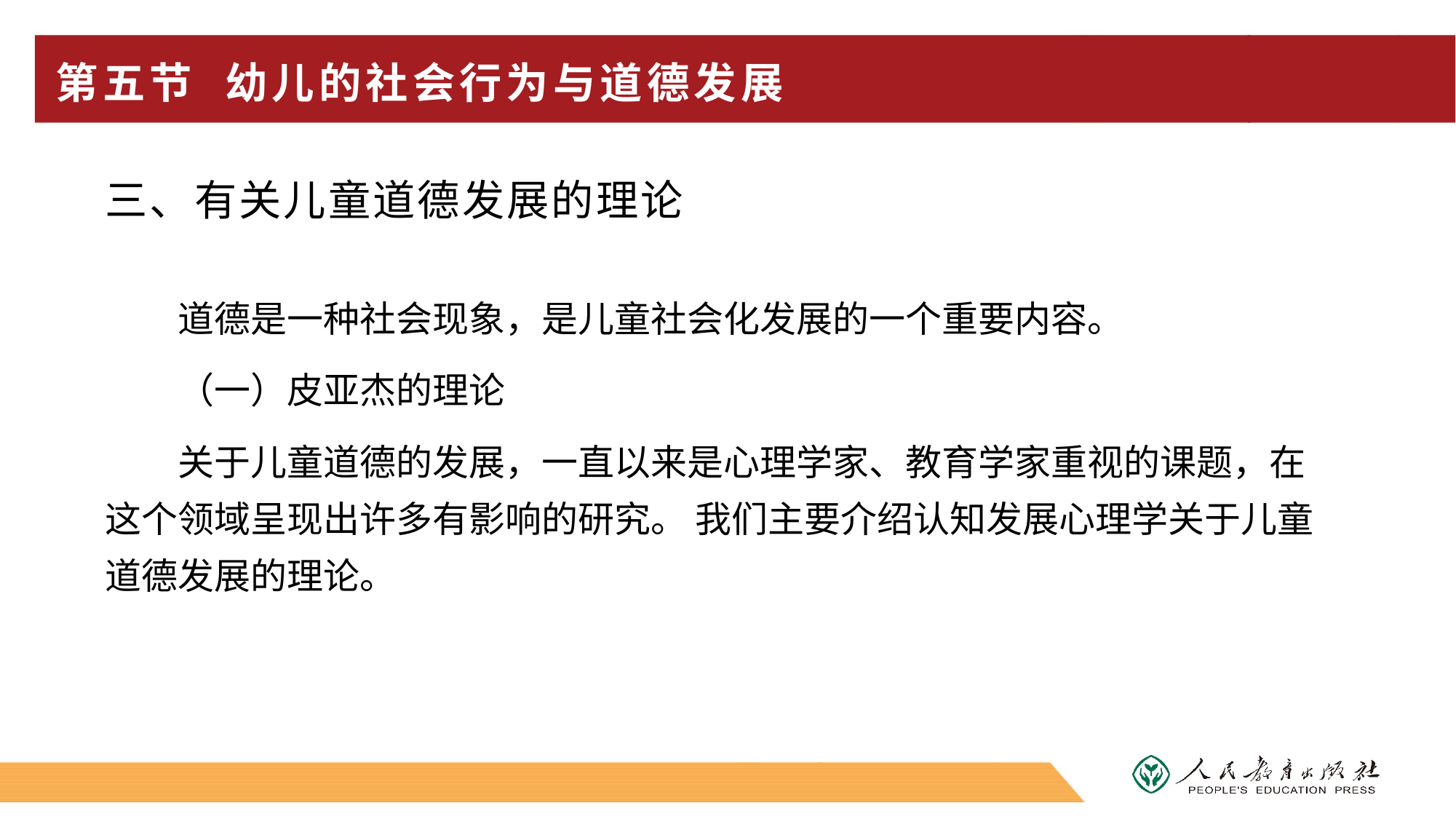

# 第五节  幼儿的社会行为与道德发展
三、有关儿童道德发展的理论
道德是一种社会现象，是儿童社会化发展的一个重要内容。
（一）皮亚杰的理论
关于儿童道德的发展，一直以来是心理学家、教育学家重视的课题，在这个领域呈现出许多有影响的研究。 我们主要介绍认知发展心理学关于儿童道德发展的理论。